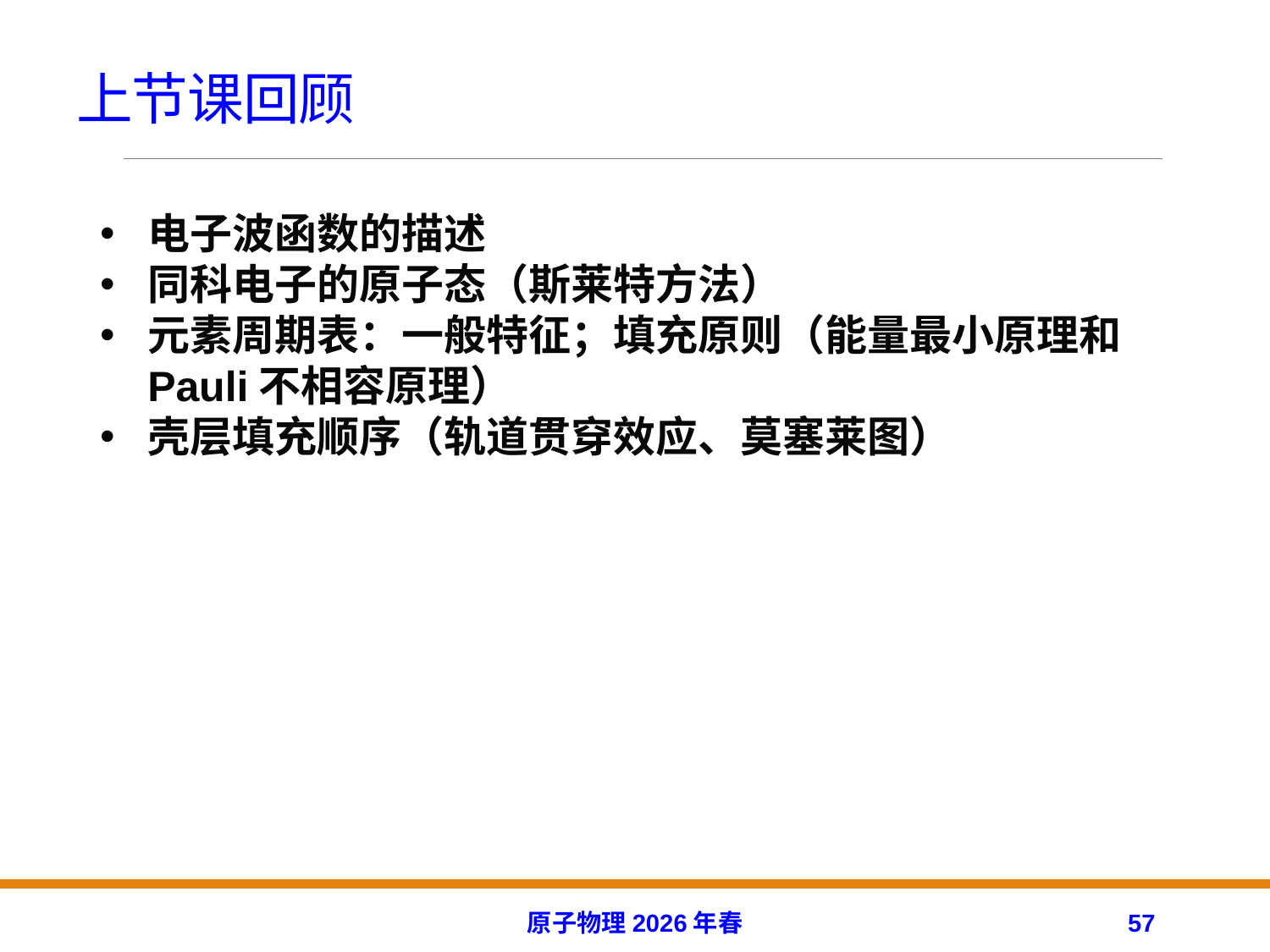

# 上节课回顾
电子波函数的描述
同科电子的原子态（斯莱特方法）
元素周期表：一般特征；填充原则（能量最小原理和Pauli不相容原理）
壳层填充顺序（轨道贯穿效应、莫塞莱图）
原子物理2026年春
57